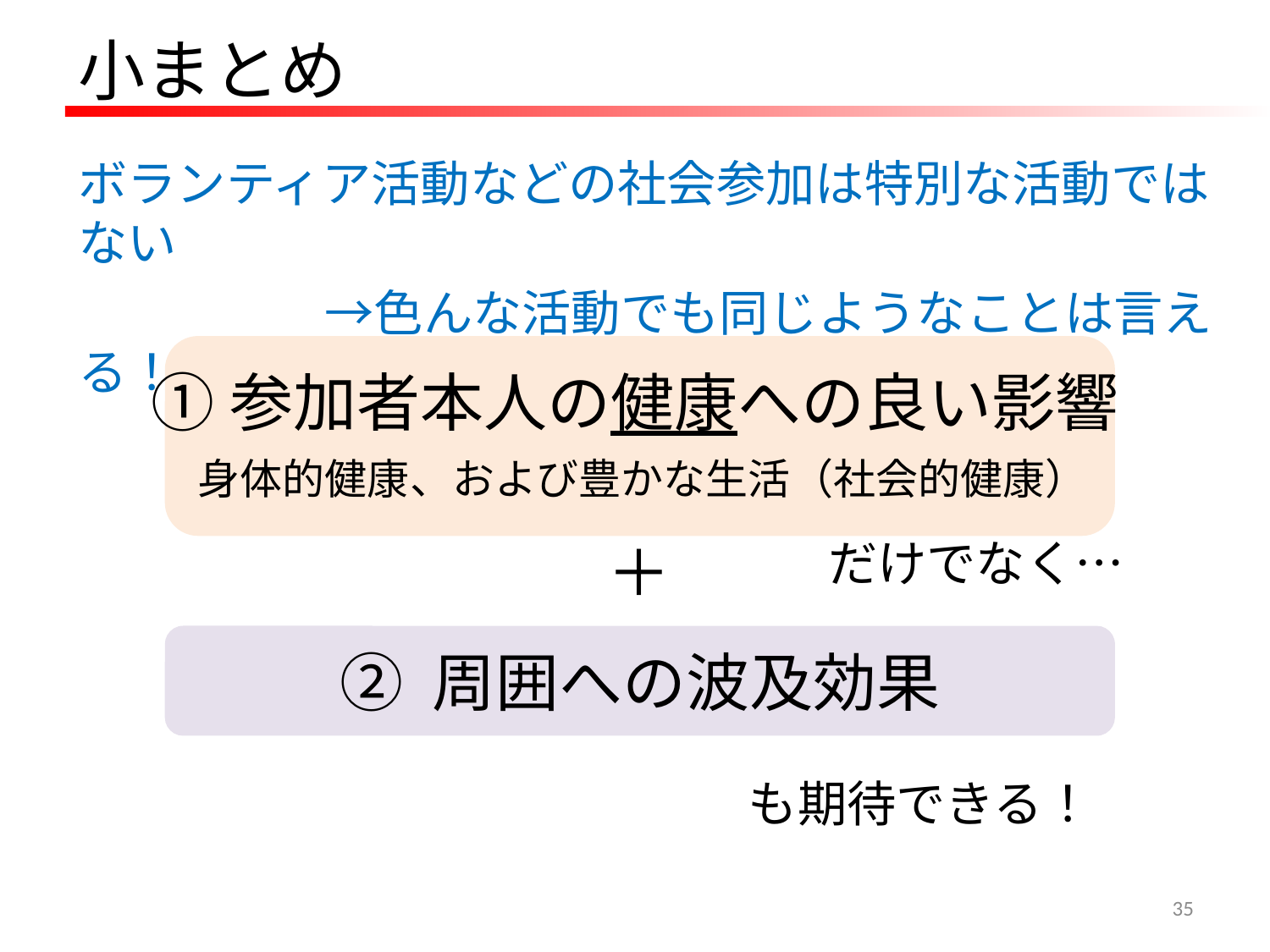

小まとめ

ボランティア活動などの社会参加は特別な活動ではない
　　　　　→色んな活動でも同じようなことは言える！

①参加者本人の健康への良い影響
身体的健康、および豊かな生活（社会的健康）
＋
だけでなく…

② 周囲への波及効果
も期待できる！
35